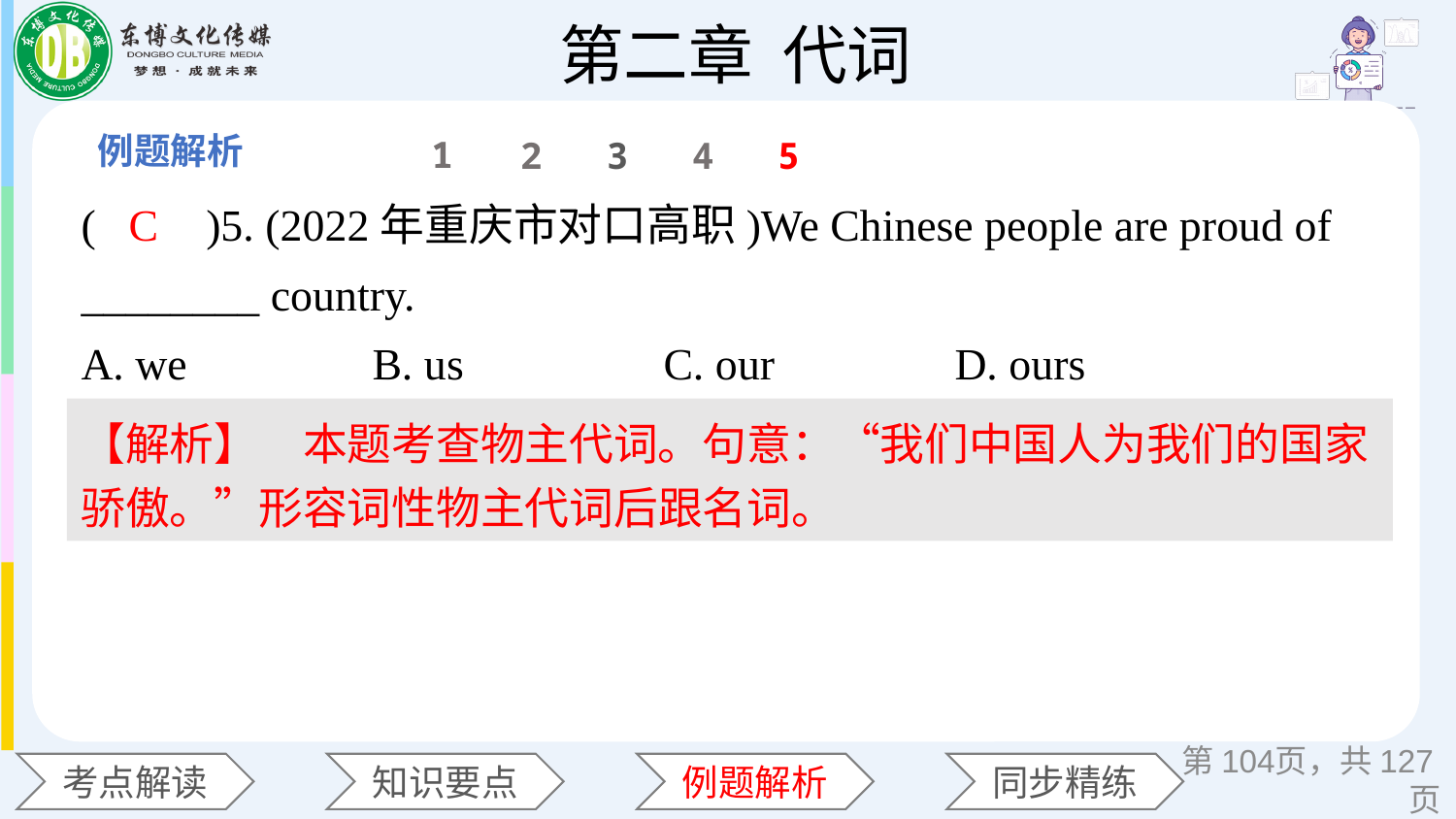

1
2
3
4
5
(　　)5. (2022年重庆市对口高职)We Chinese people are proud of ________ country.
A. we    	B. us    		C. our    	D. ours
C
【解析】　本题考查物主代词。句意：“我们中国人为我们的国家骄傲。”形容词性物主代词后跟名词。
第104页，共127页